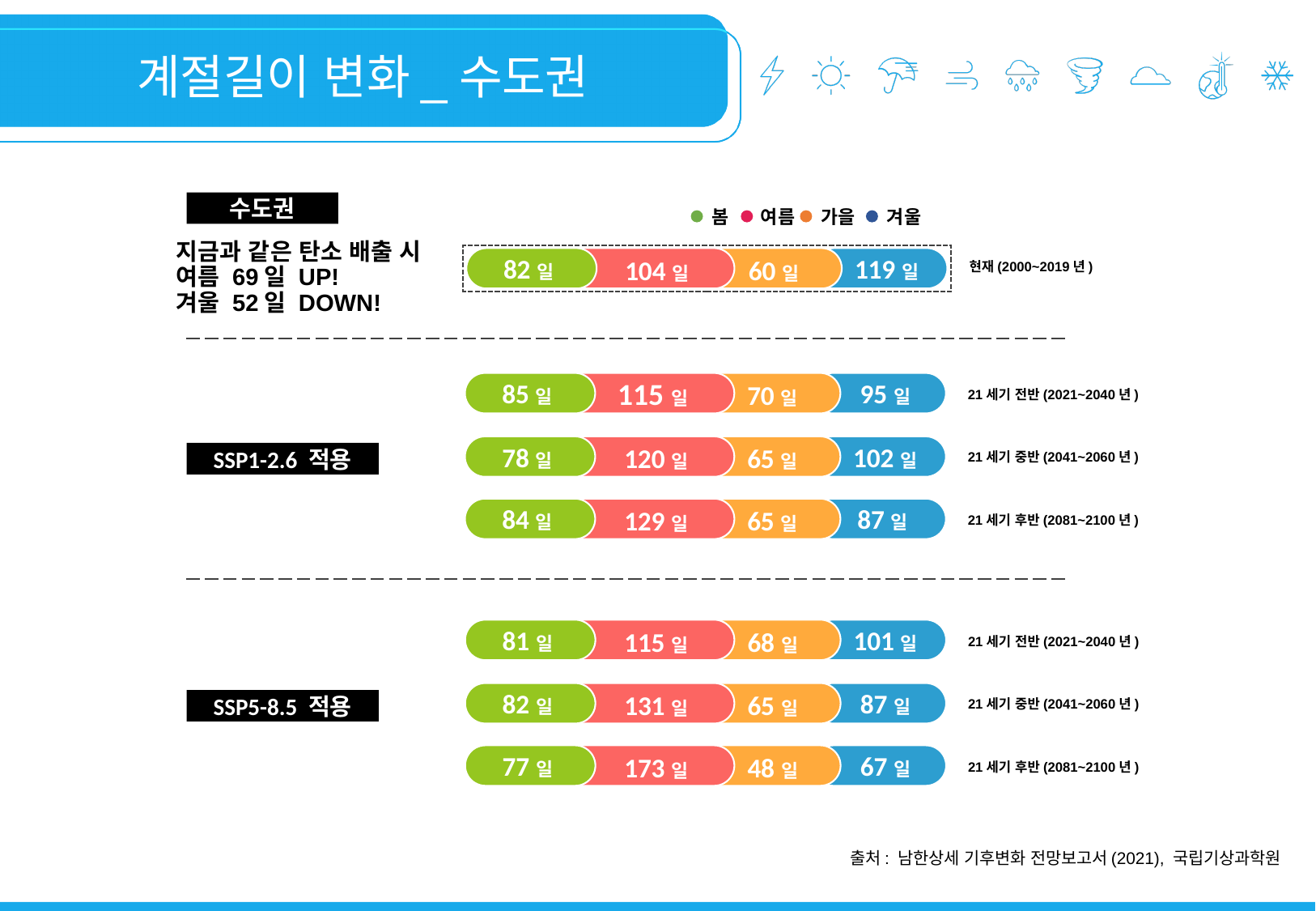

계절길이 변화_수도권
수도권
 봄      여름     가을      겨울

지금과 같은 탄소 배출 시
여름 69일 UP!
겨울 52일 DOWN!

82일
   104일
         60일
  119일
85일
  115일
         70일
  95일
78일
   120일
         65일
  102일
84일
   129일
         65일
  87일
81일
   115일
         68일
  101일
82일
   131일
         65일
  87일
77일
   173일
         48일
  67일
현재(2000~2019년)
21세기 전반(2021~2040년)
21세기 중반(2041~2060년)
SSP1-2.6 적용
21세기 후반(2081~2100년)
21세기 전반(2021~2040년)
21세기 중반(2041~2060년)
SSP5-8.5 적용
21세기 후반(2081~2100년)
출처: 남한상세 기후변화 전망보고서(2021), 국립기상과학원